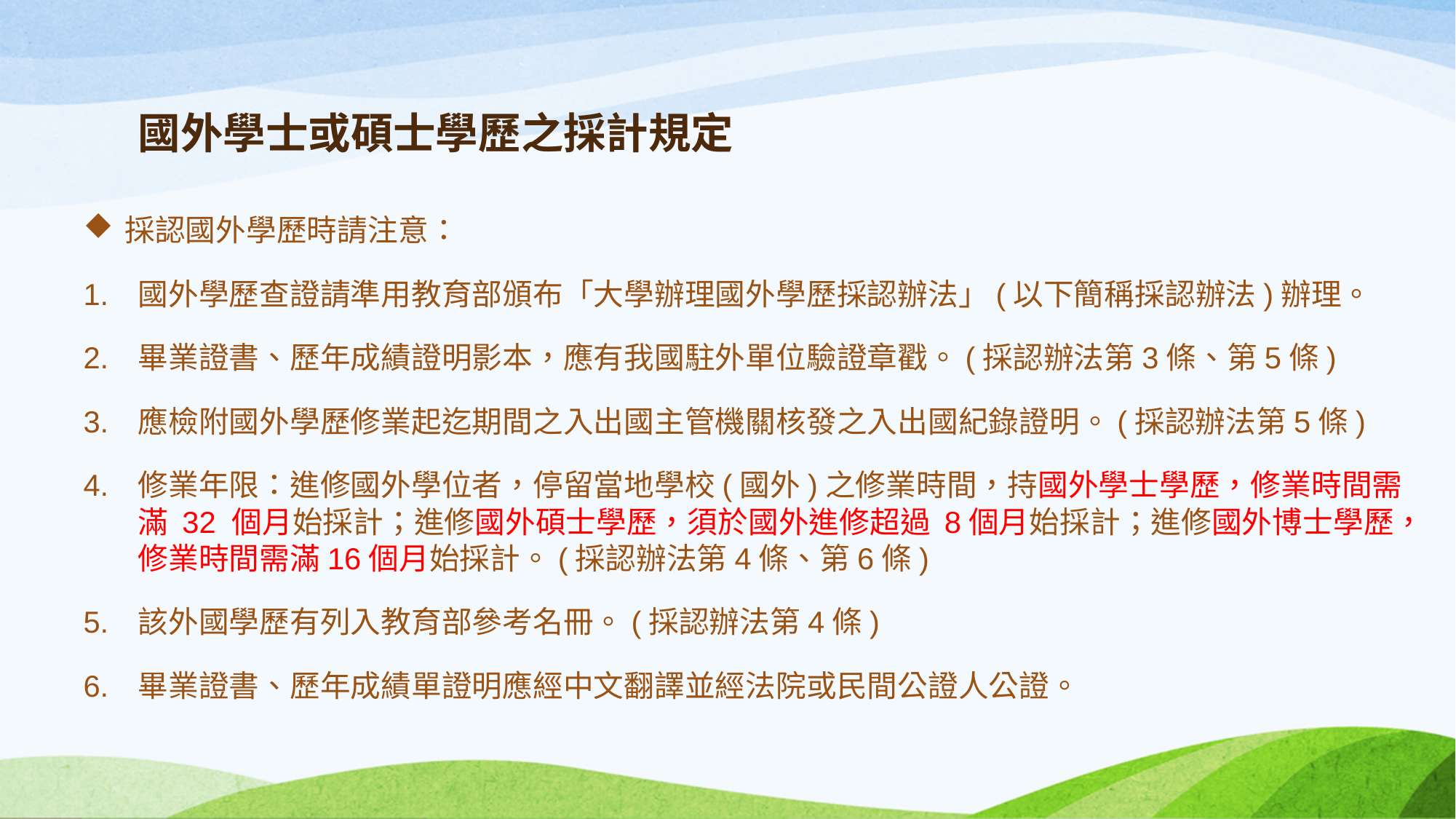

# 國外學士或碩士學歷之採計規定
採認國外學歷時請注意：
國外學歷查證請準用教育部頒布「大學辦理國外學歷採認辦法」(以下簡稱採認辦法)辦理。
畢業證書、歷年成績證明影本，應有我國駐外單位驗證章戳。(採認辦法第3條、第5條)
應檢附國外學歷修業起迄期間之入出國主管機關核發之入出國紀錄證明。(採認辦法第5條)
修業年限：進修國外學位者，停留當地學校(國外)之修業時間，持國外學士學歷，修業時間需滿 32 個月始採計；進修國外碩士學歷，須於國外進修超過 8個月始採計；進修國外博士學歷，修業時間需滿16個月始採計。(採認辦法第4條、第6條)
該外國學歷有列入教育部參考名冊。(採認辦法第4條)
畢業證書、歷年成績單證明應經中文翻譯並經法院或民間公證人公證。